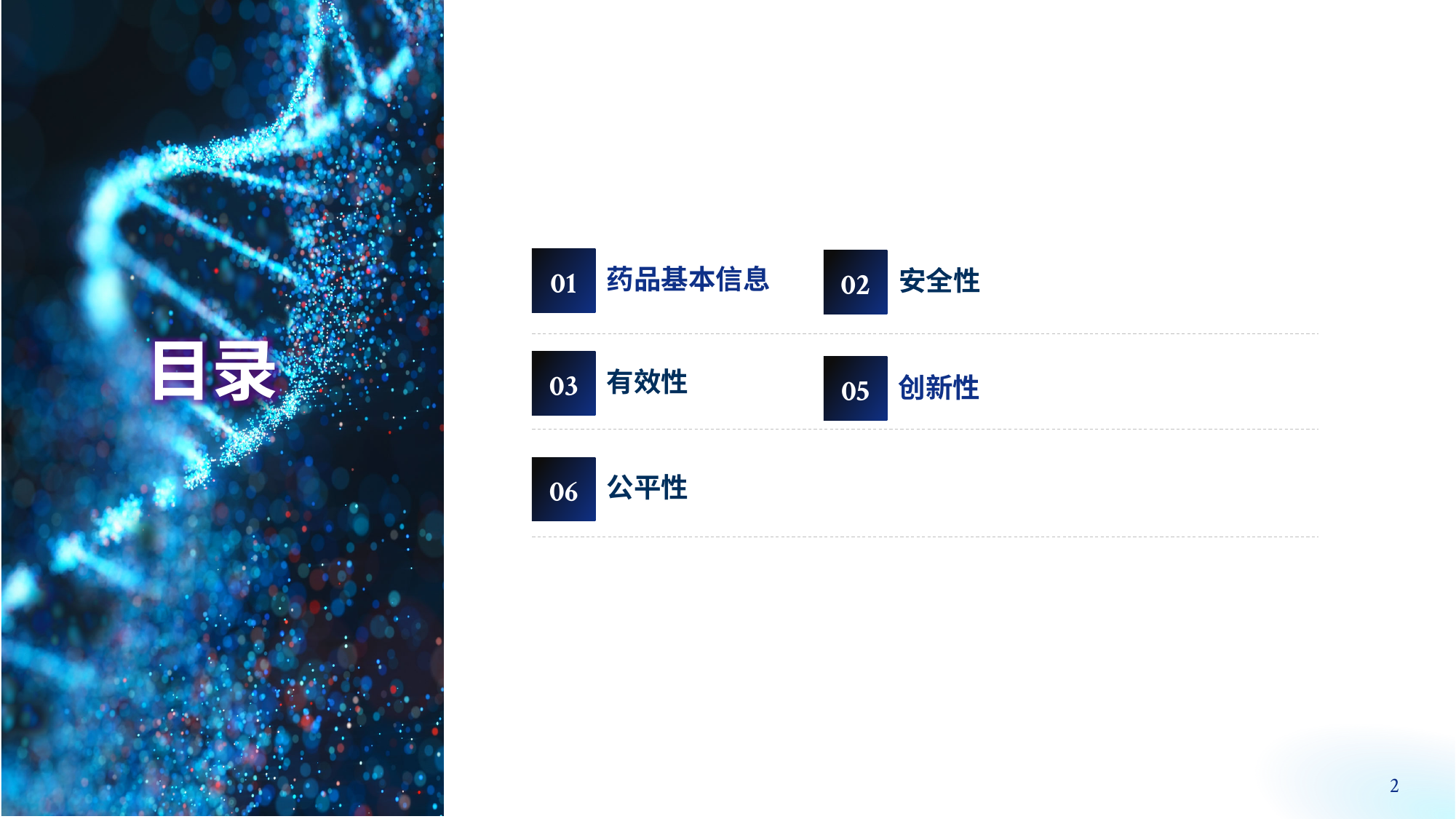

药品基本信息
01
安全性
02
有效性
03
创新性
05
公平性
06
目录
2